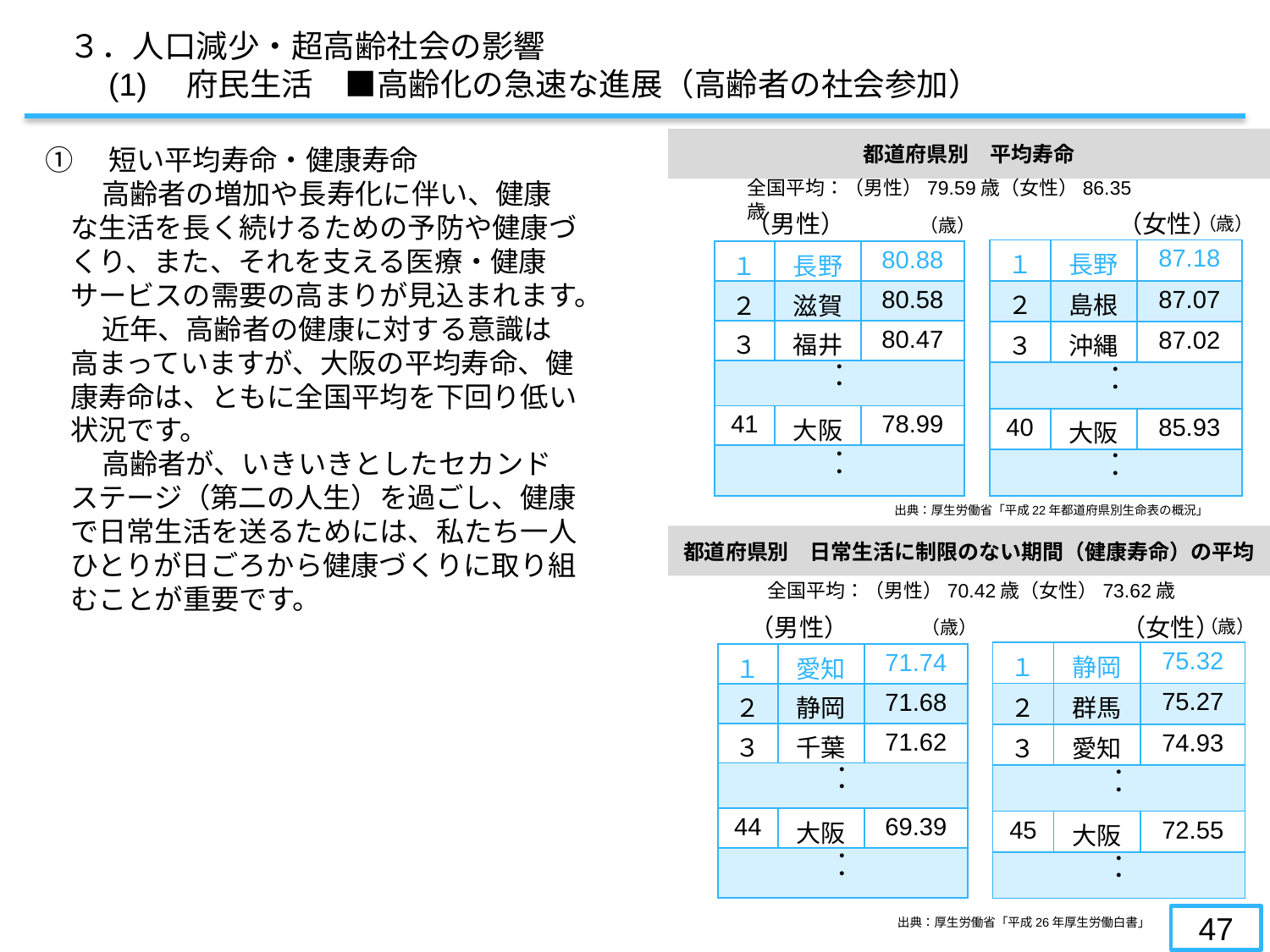

３．人口減少・超高齢社会の影響
　　(1)　府民生活　■高齢化の急速な進展（高齢者の社会参加）
都道府県別　平均寿命
①　短い平均寿命・健康寿命
　　高齢者の増加や長寿化に伴い、健康な生活を長く続けるための予防や健康づくり、また、それを支える医療・健康サービスの需要の高まりが見込まれます。
　　近年、高齢者の健康に対する意識は高まっていますが、大阪の平均寿命、健康寿命は、ともに全国平均を下回り低い状況です。
　　高齢者が、いきいきとしたセカンドステージ（第二の人生）を過ごし、健康で日常生活を送るためには、私たち一人ひとりが日ごろから健康づくりに取り組むことが重要です。
全国平均：（男性）79.59歳（女性）86.35歳
（男性）　　　　　　　　　　　（女性）
（歳）
（歳）
| １ | 長野 | 87.18 |
| --- | --- | --- |
| ２ | 島根 | 87.07 |
| ３ | 沖縄 | 87.02 |
| ･ ･ |  |  |
| 40 | 大阪 | 85.93 |
| ･ ･ |  |  |
| １ | 長野 | 80.88 |
| --- | --- | --- |
| ２ | 滋賀 | 80.58 |
| ３ | 福井 | 80.47 |
| ･ ･ |  |  |
| 41 | 大阪 | 78.99 |
| ･ ･ |  |  |
出典：厚生労働省「平成22年都道府県別生命表の概況」
都道府県別　日常生活に制限のない期間（健康寿命）の平均
全国平均：（男性）70.42歳（女性）73.62歳
（男性）　　　　　　　　　　　（女性）
（歳）
（歳）
| １ | 静岡 | 75.32 |
| --- | --- | --- |
| ２ | 群馬 | 75.27 |
| ３ | 愛知 | 74.93 |
| ･ ･ |  |  |
| 45 | 大阪 | 72.55 |
| ･ ･ |  |  |
| １ | 愛知 | 71.74 |
| --- | --- | --- |
| ２ | 静岡 | 71.68 |
| ３ | 千葉 | 71.62 |
| ･ ･ |  |  |
| 44 | 大阪 | 69.39 |
| ･ ･ |  |  |
47
出典：厚生労働省「平成26年厚生労働白書」